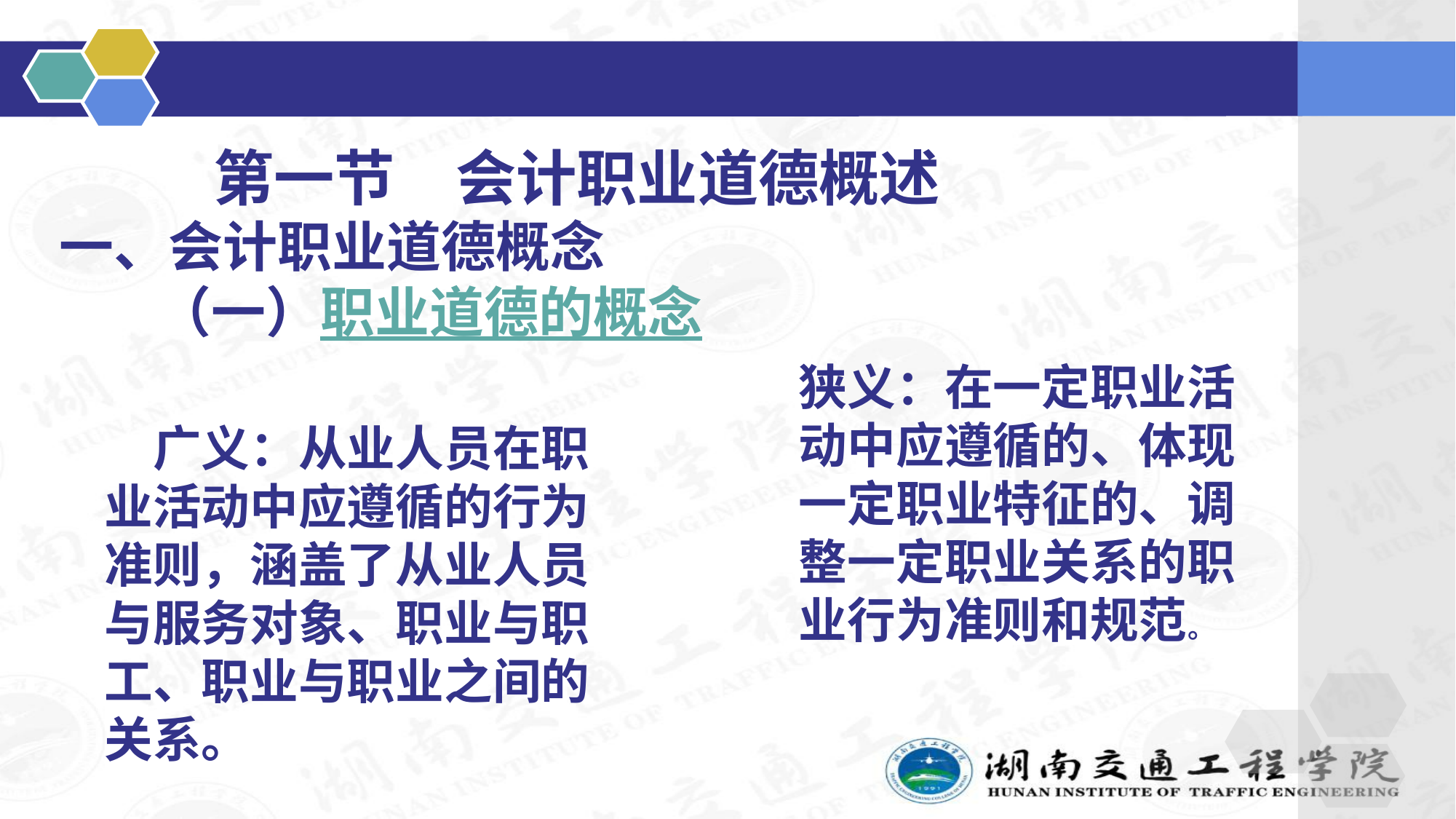

第一节　会计职业道德概述
一、会计职业道德概念
　　（一）职业道德的概念
狭义：在一定职业活动中应遵循的、体现一定职业特征的、调整一定职业关系的职业行为准则和规范。
　广义：从业人员在职业活动中应遵循的行为准则，涵盖了从业人员与服务对象、职业与职工、职业与职业之间的关系。